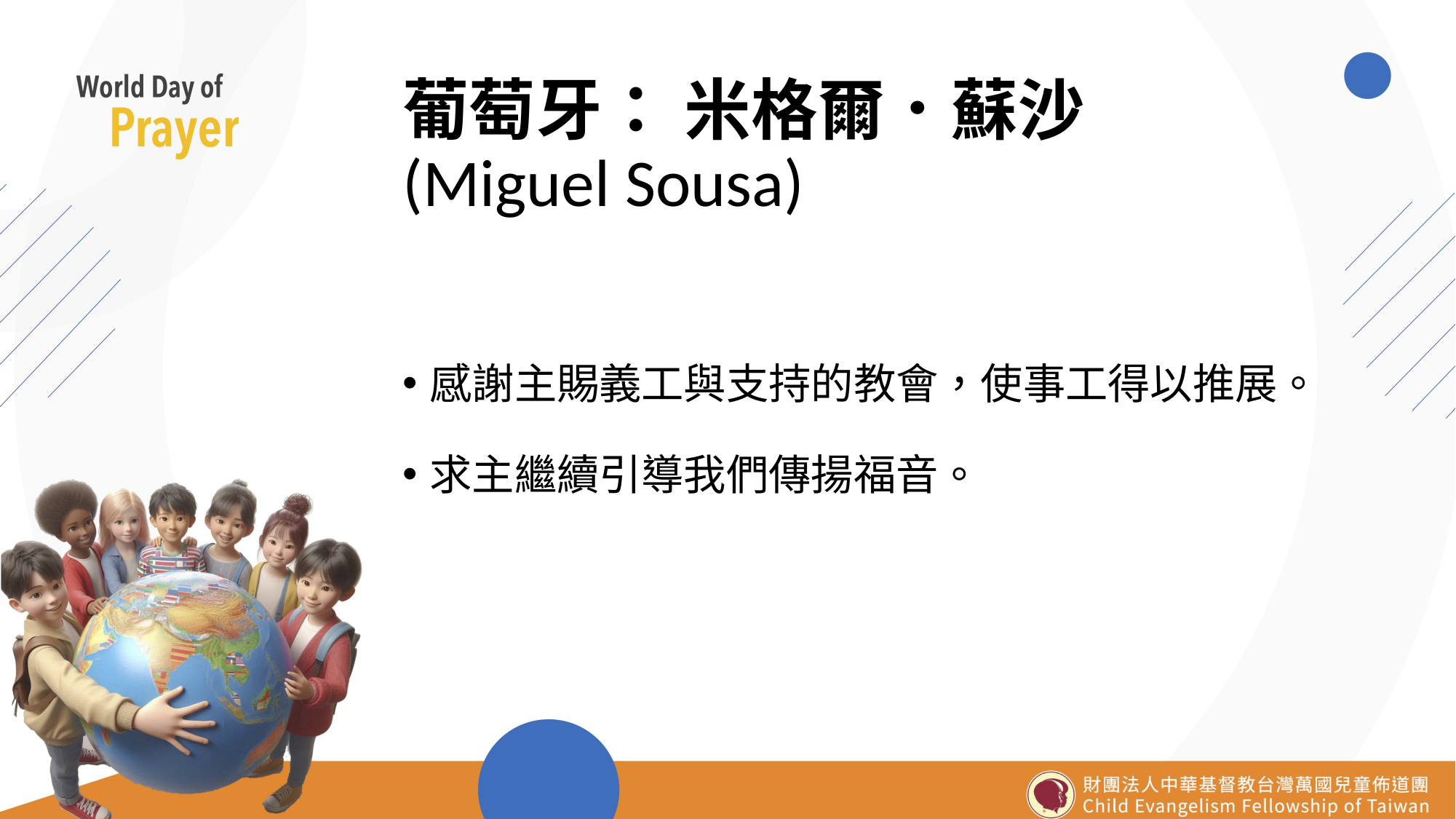

# 葡萄牙： 米格爾．蘇沙 (Miguel Sousa)
感謝主賜義工與支持的教會，使事工得以推展。
求主繼續引導我們傳揚福音。